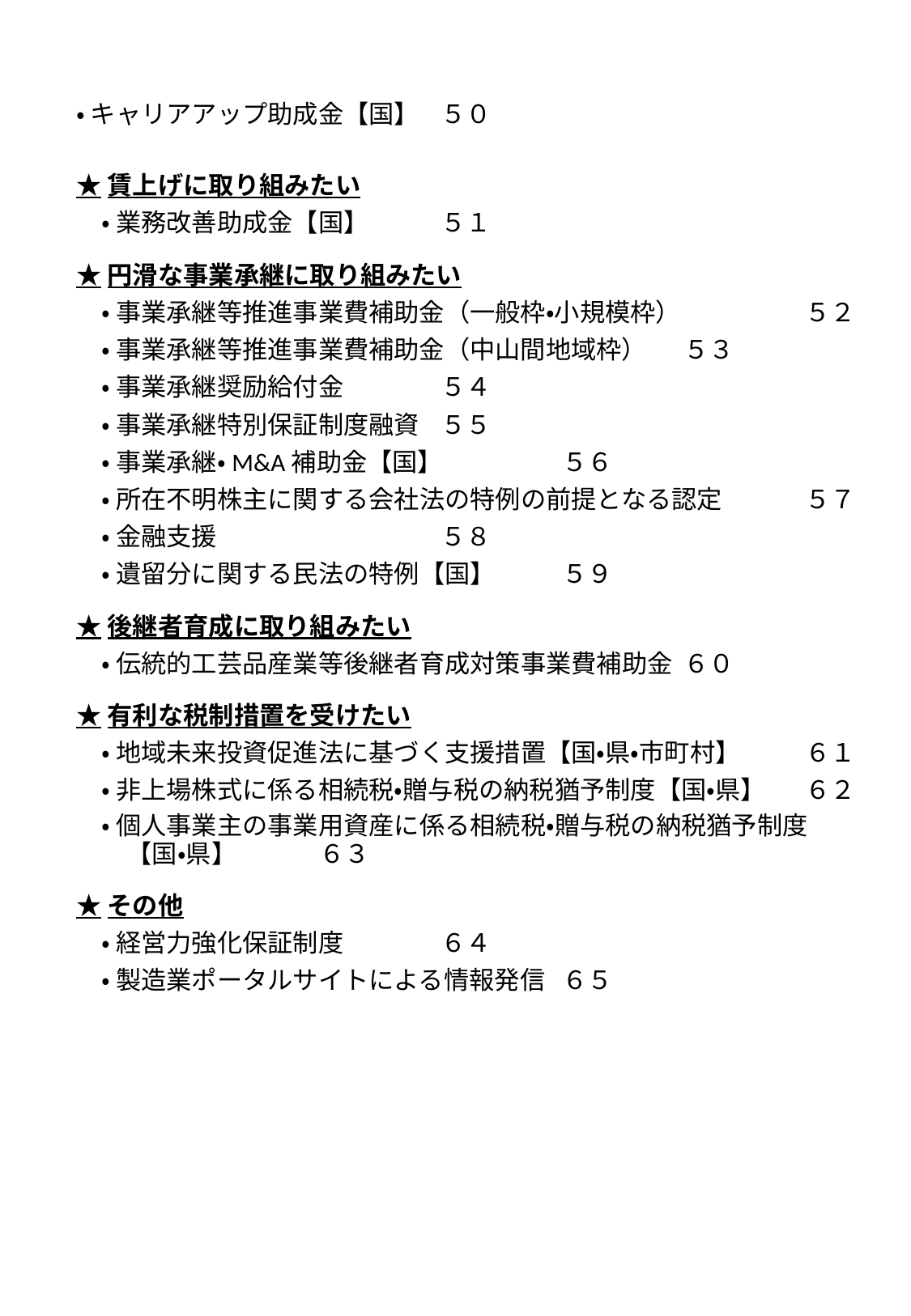

・ キャリアアップ助成金【国】 	５０

★賃上げに取り組みたい
　・ 業務改善助成金【国】 	５１

★円滑な事業承継に取り組みたい
　・ 事業承継等推進事業費補助金（一般枠・小規模枠） 	５２
　・ 事業承継等推進事業費補助金（中山間地域枠） 	５３
　・ 事業承継奨励給付金 	５４
　・ 事業承継特別保証制度融資 	５５
　・ 事業承継・M&A補助金【国】  	５６
　・ 所在不明株主に関する会社法の特例の前提となる認定 	５７
　・ 金融支援 		５８
　・ 遺留分に関する民法の特例【国】 	５９

★後継者育成に取り組みたい
　・ 伝統的工芸品産業等後継者育成対策事業費補助金 	６０

★有利な税制措置を受けたい
　・ 地域未来投資促進法に基づく支援措置【国・県・市町村】 	６１
　・ 非上場株式に係る相続税・贈与税の納税猶予制度【国・県】 	６２
　・ 個人事業主の事業用資産に係る相続税・贈与税の納税猶予制度
　　【国・県】	６３

★その他
　・ 経営力強化保証制度 	６４
　・ 製造業ポータルサイトによる情報発信 	６５